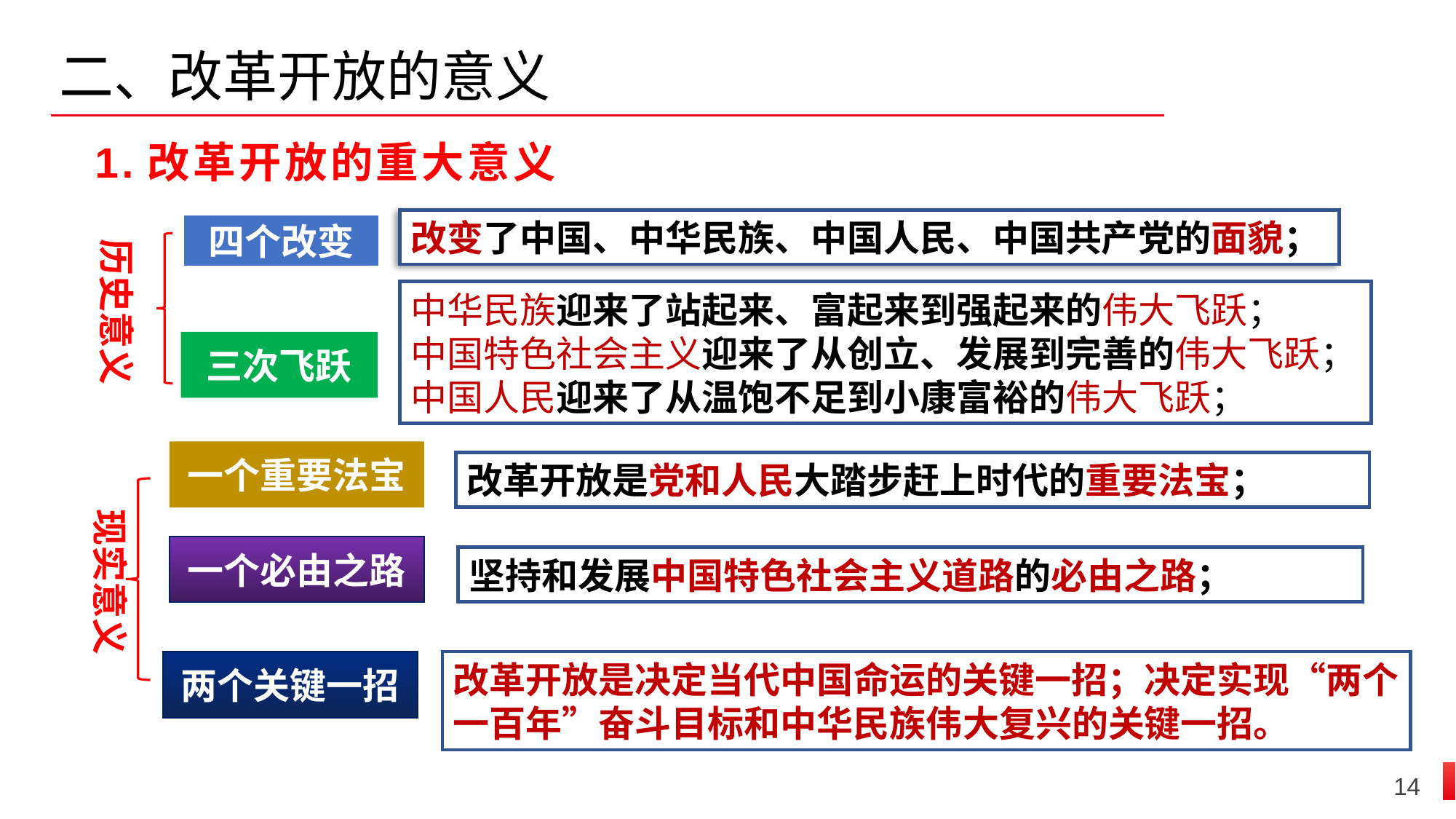

二、改革开放的意义
1.改革开放的重大意义
改变了中国、中华民族、中国人民、中国共产党的面貌；
四个改变
历史意义

中华民族迎来了站起来、富起来到强起来的伟大飞跃；
中国特色社会主义迎来了从创立、发展到完善的伟大飞跃；
中国人民迎来了从温饱不足到小康富裕的伟大飞跃；
三次飞跃
一个重要法宝
改革开放是党和人民大踏步赶上时代的重要法宝；

现实意义
一个必由之路
坚持和发展中国特色社会主义道路的必由之路；
两个关键一招
改革开放是决定当代中国命运的关键一招；决定实现“两个一百年”奋斗目标和中华民族伟大复兴的关键一招。